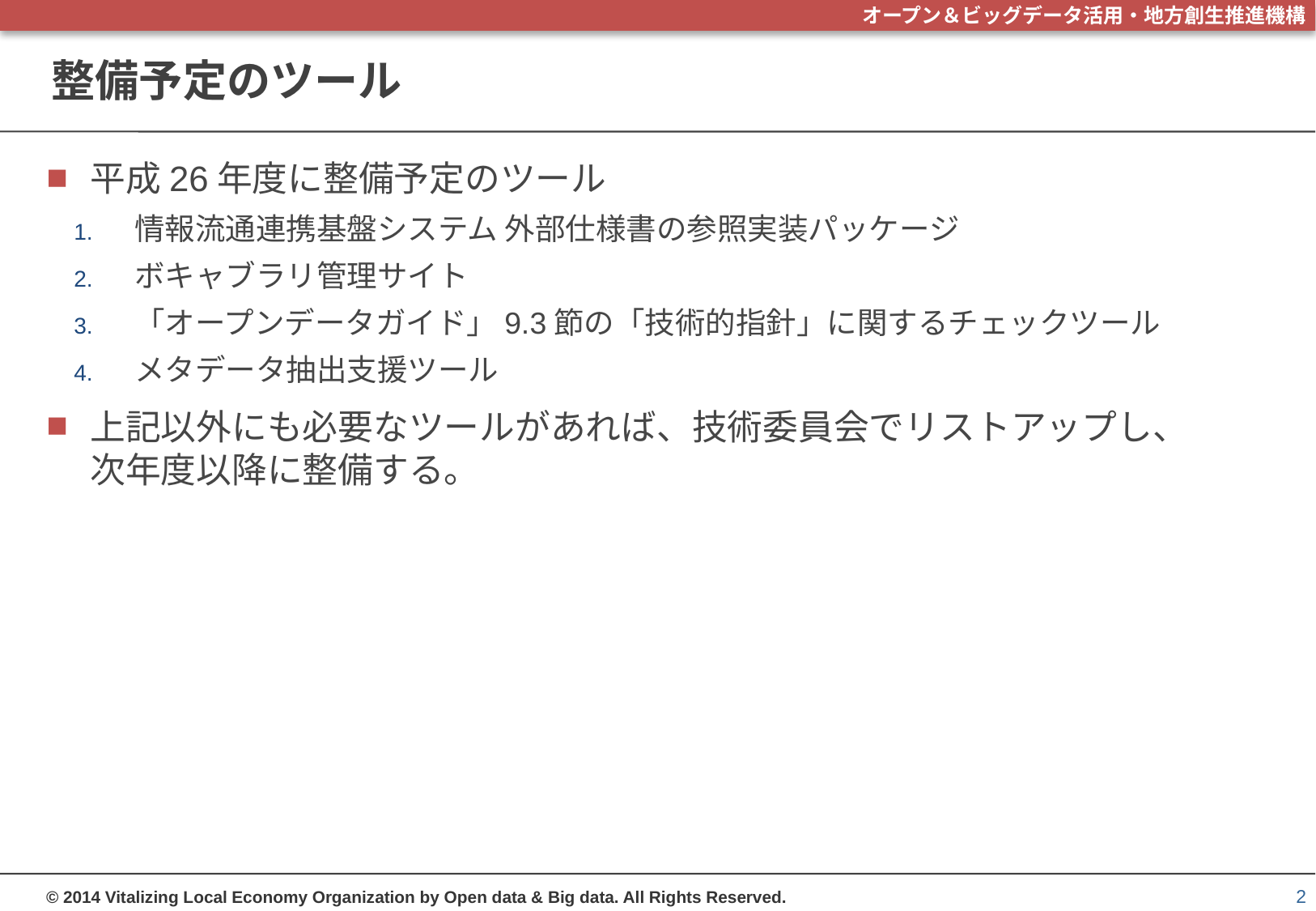

# 整備予定のツール
平成26年度に整備予定のツール
情報流通連携基盤システム 外部仕様書の参照実装パッケージ
ボキャブラリ管理サイト
「オープンデータガイド」9.3節の「技術的指針」に関するチェックツール
メタデータ抽出支援ツール
上記以外にも必要なツールがあれば、技術委員会でリストアップし、
次年度以降に整備する。
2